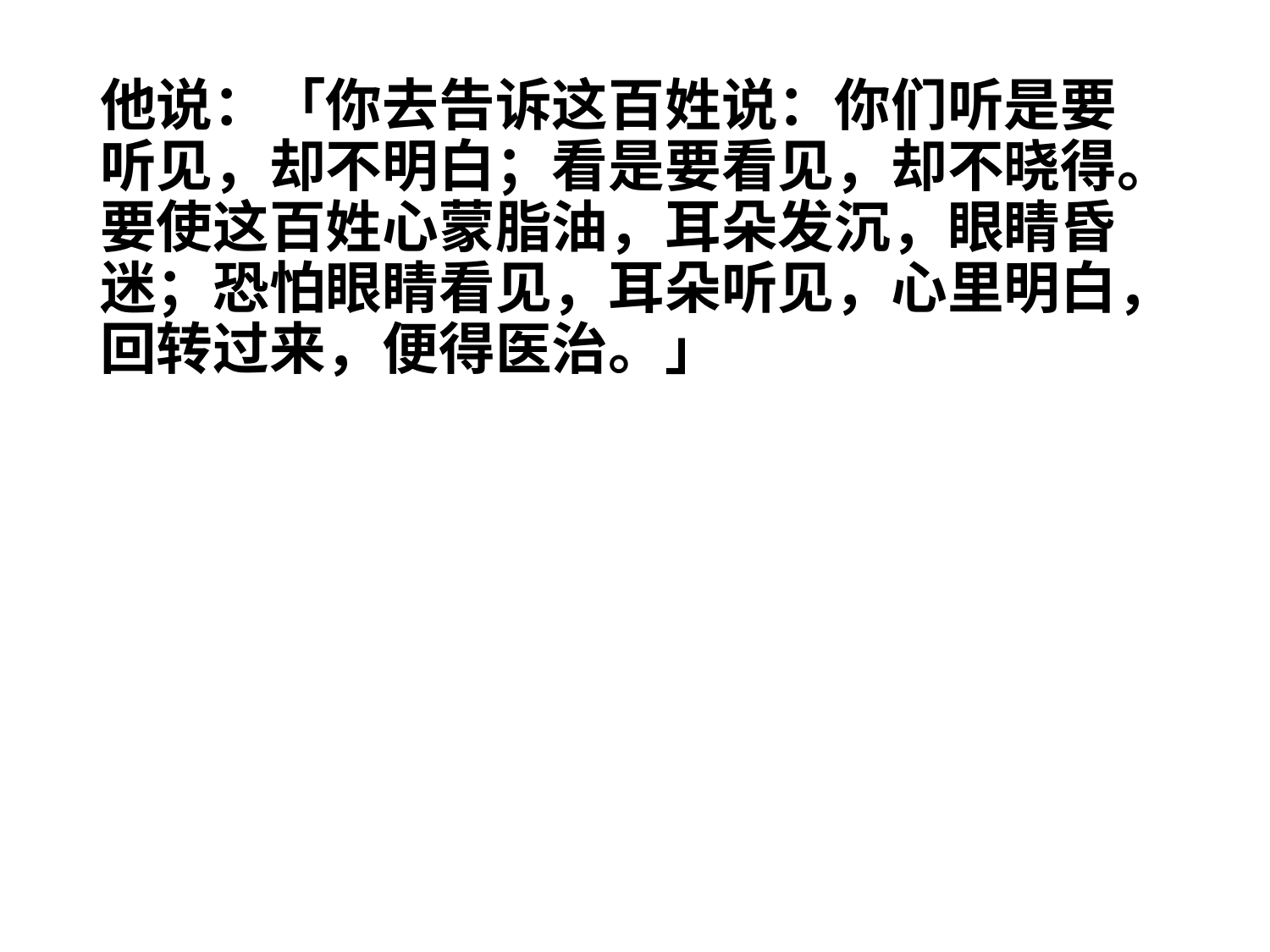

# 他说：「你去告诉这百姓说：你们听是要听见，却不明白；看是要看见，却不晓得。要使这百姓心蒙脂油，耳朵发沉，眼睛昏迷；恐怕眼睛看见，耳朵听见，心里明白，回转过来，便得医治。」